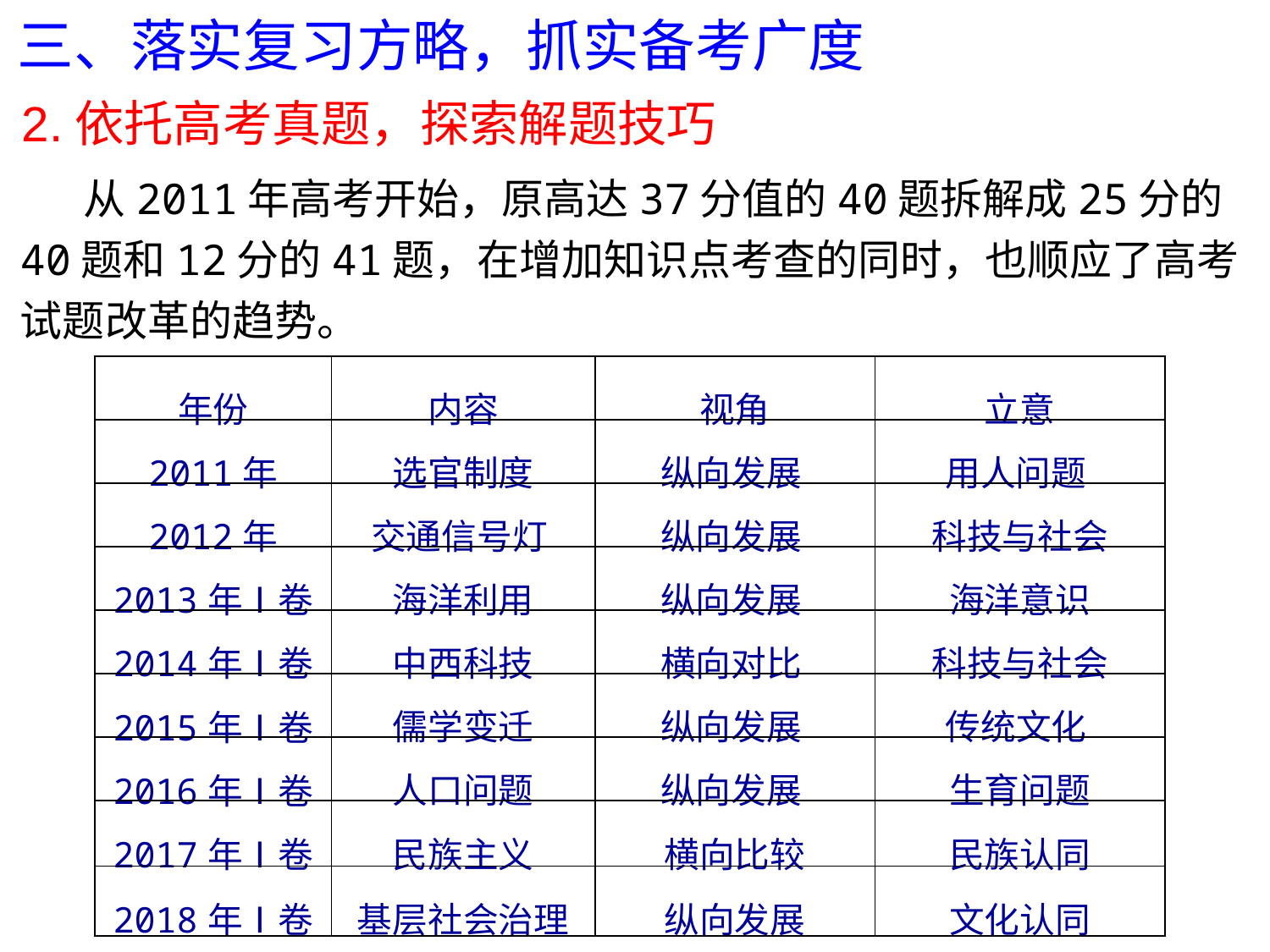

三、落实复习方略，抓实备考广度
2.依托高考真题，探索解题技巧
从2011年高考开始，原高达37分值的40题拆解成25分的40题和12分的41题，在增加知识点考查的同时，也顺应了高考试题改革的趋势。
| 年份 | 内容 | 视角 | 立意 |
| --- | --- | --- | --- |
| 2011年 | 选官制度 | 纵向发展 | 用人问题 |
| 2012年 | 交通信号灯 | 纵向发展 | 科技与社会 |
| 2013年Ⅰ卷 | 海洋利用 | 纵向发展 | 海洋意识 |
| 2014年Ⅰ卷 | 中西科技 | 横向对比 | 科技与社会 |
| 2015年Ⅰ卷 | 儒学变迁 | 纵向发展 | 传统文化 |
| 2016年Ⅰ卷 | 人口问题 | 纵向发展 | 生育问题 |
| 2017年Ⅰ卷 | 民族主义 | 横向比较 | 民族认同 |
| 2018年Ⅰ卷 | 基层社会治理 | 纵向发展 | 文化认同 |